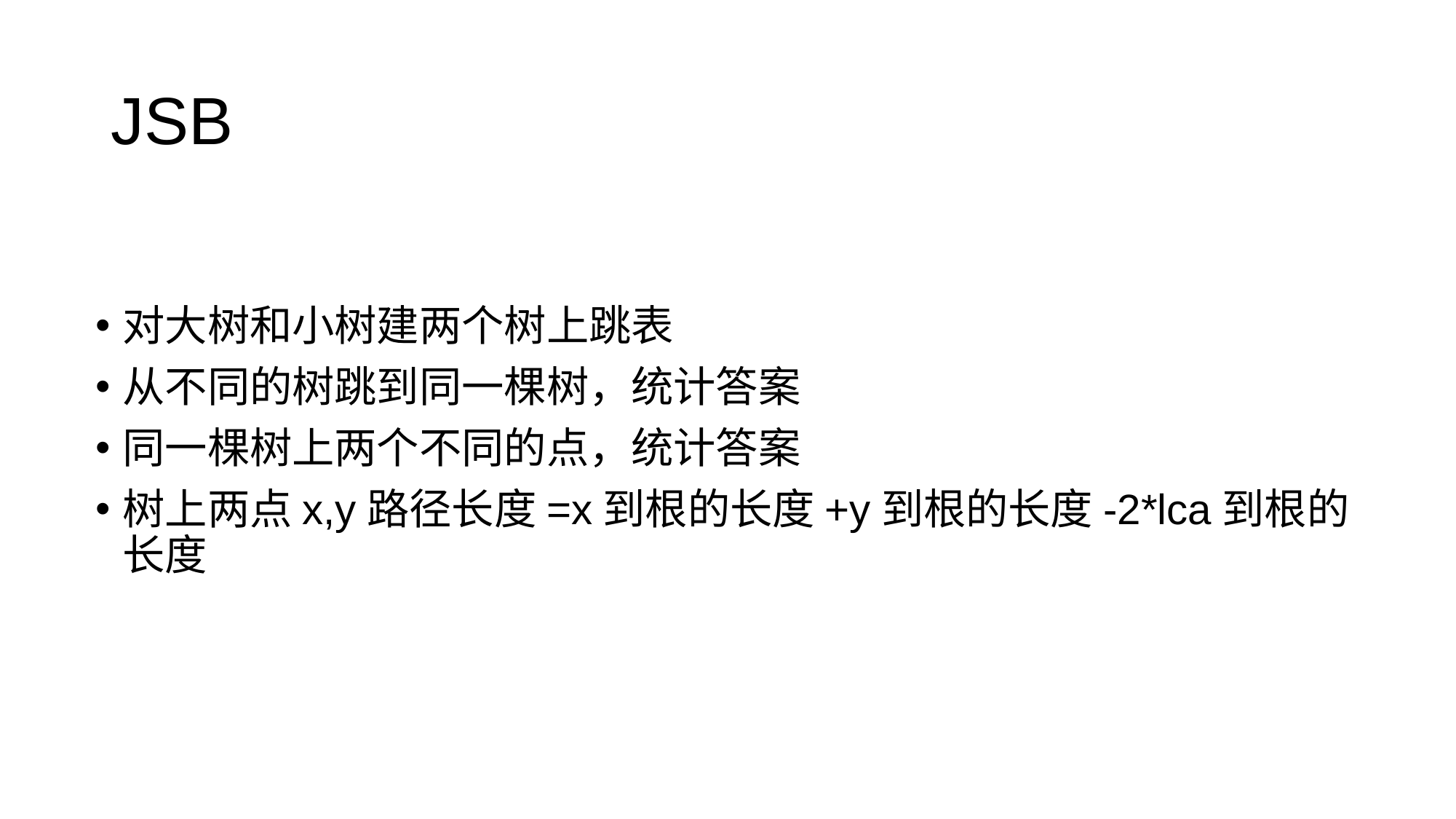

# JSB
对大树和小树建两个树上跳表
从不同的树跳到同一棵树，统计答案
同一棵树上两个不同的点，统计答案
树上两点x,y路径长度=x到根的长度+y到根的长度-2*lca到根的长度